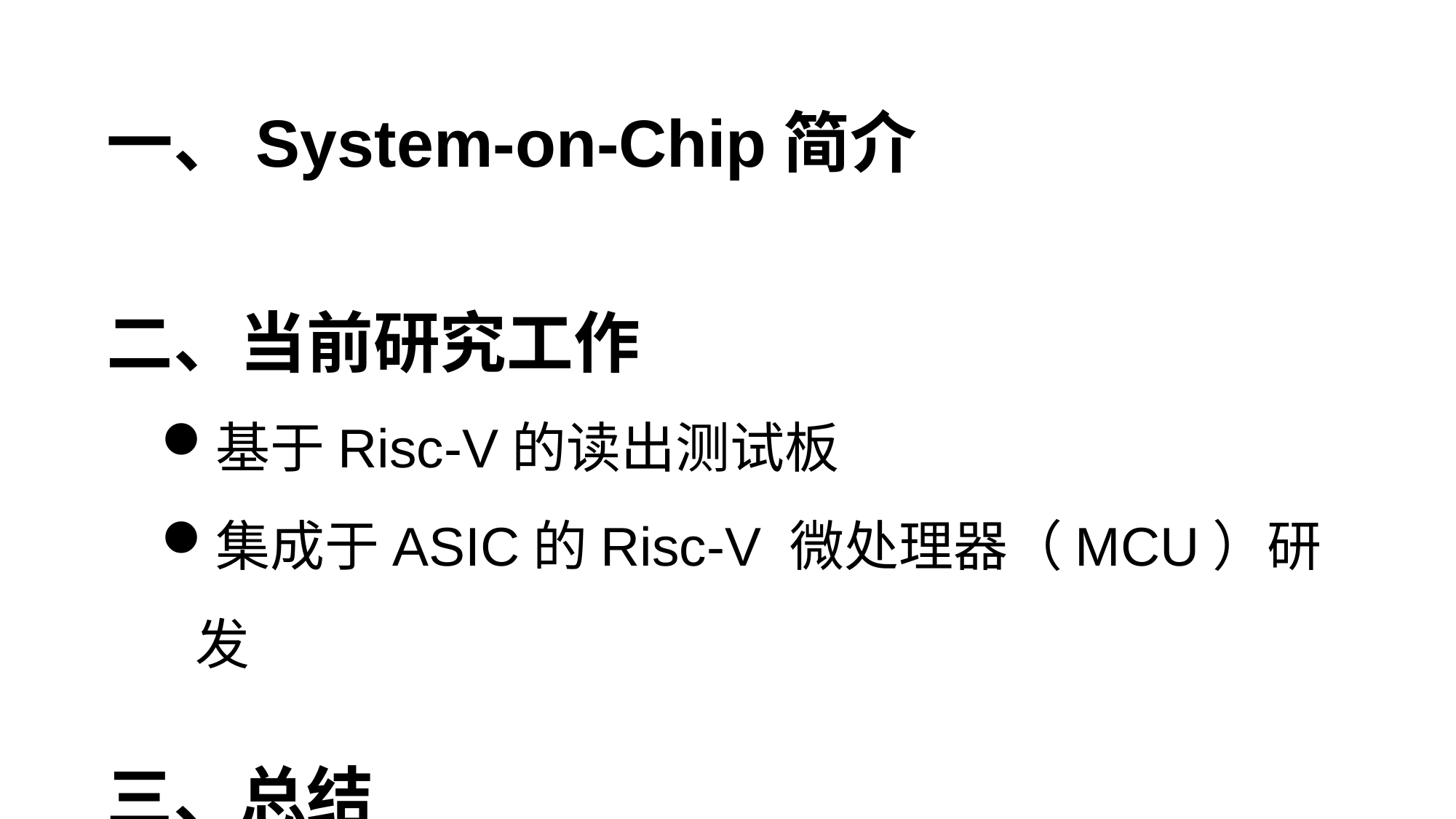

30
一、System-on-Chip简介

二、当前研究工作
基于Risc-V的读出测试板
集成于ASIC的Risc-V 微处理器（MCU）研发

三、总结